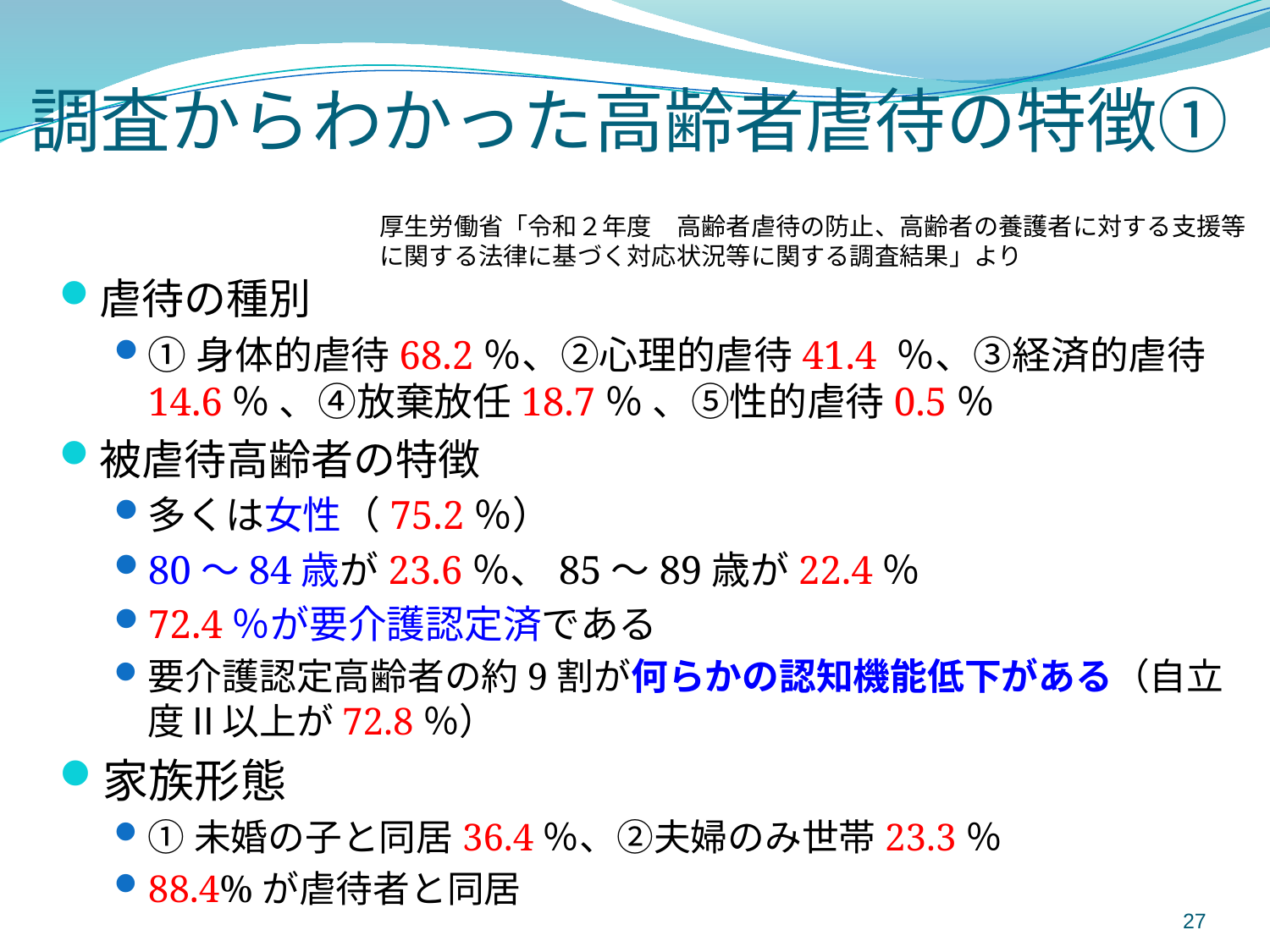

# 調査からわかった高齢者虐待の特徴①
厚生労働省「令和２年度　高齢者虐待の防止、高齢者の養護者に対する支援等に関する法律に基づく対応状況等に関する調査結果」より
虐待の種別
①身体的虐待68.2％、②心理的虐待41.4 ％、③経済的虐待14.6％ 、④放棄放任18.7％ 、⑤性的虐待0.5％
被虐待高齢者の特徴
多くは女性（75.2％）
80～84歳が23.6％、85～89歳が22.4％
72.4％が要介護認定済である
要介護認定高齢者の約9割が何らかの認知機能低下がある（自立度Ⅱ以上が72.8％）
家族形態
①未婚の子と同居36.4％、②夫婦のみ世帯23.3％
88.4%が虐待者と同居
27